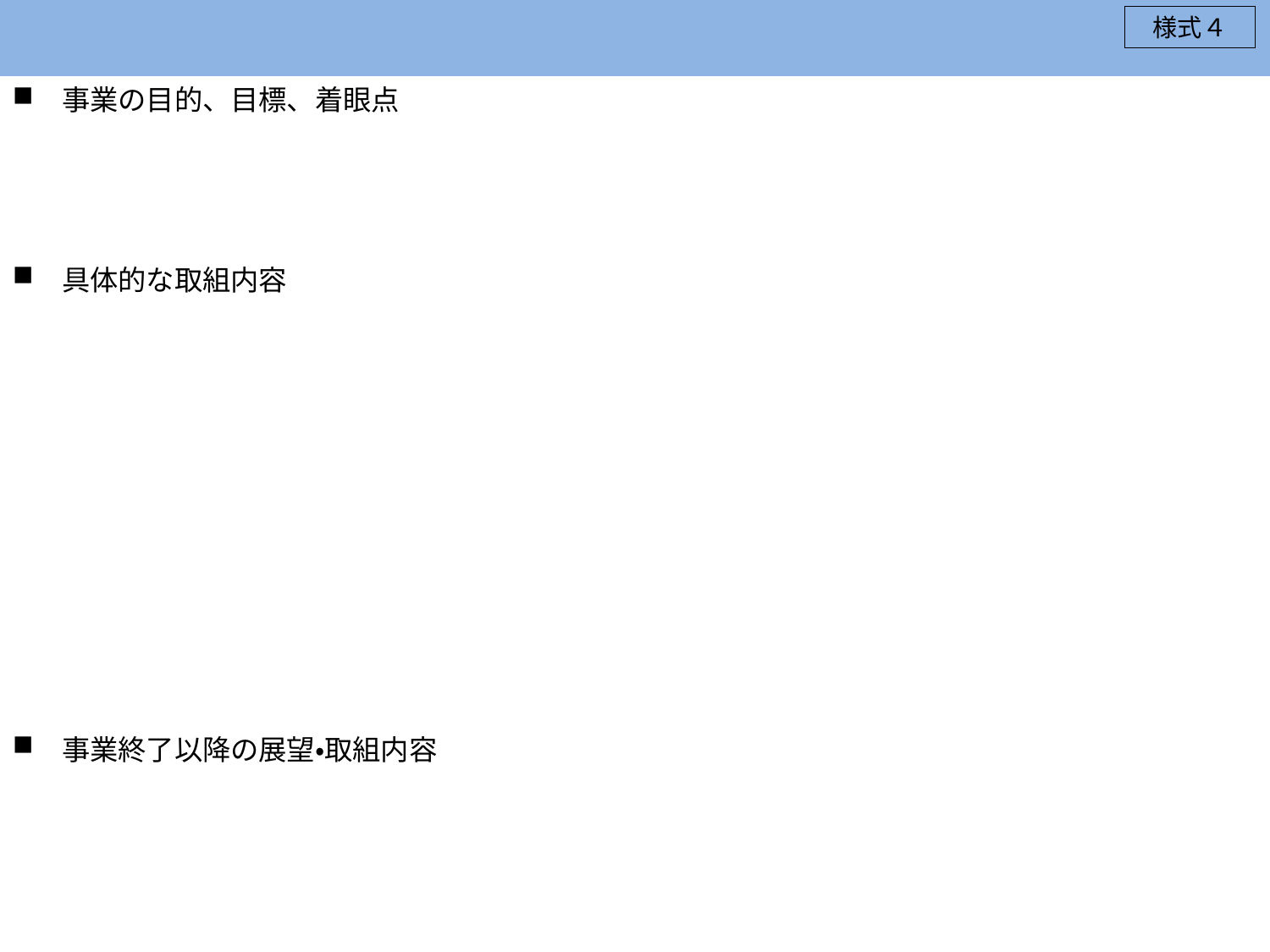

様式４
　事業の目的、目標、着眼点
　具体的な取組内容
　事業終了以降の展望・取組内容